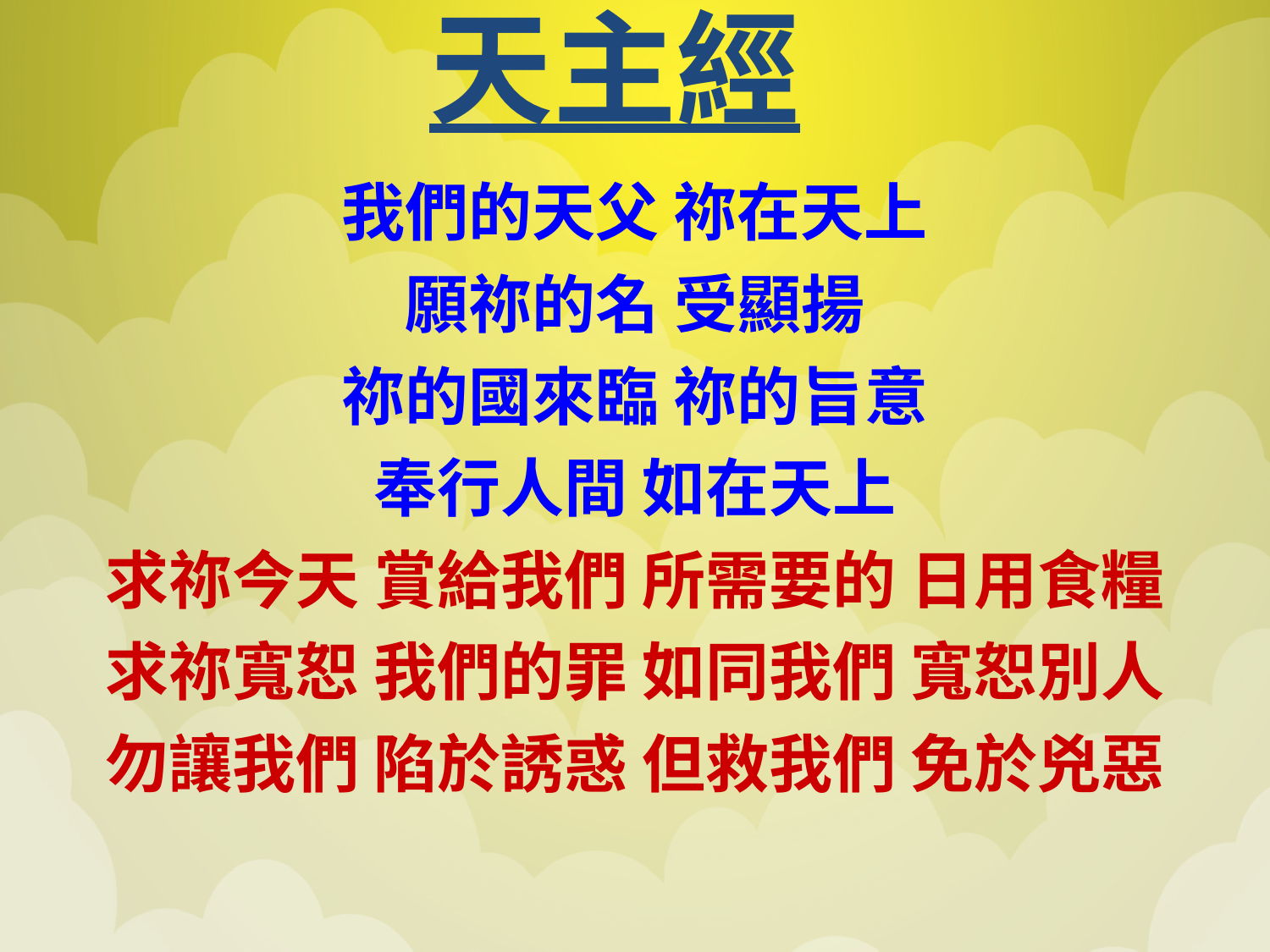

天主經
我們的天父 祢在天上
願祢的名 受顯揚
祢的國來臨 祢的旨意
奉行人間 如在天上
求祢今天 賞給我們 所需要的 日用食糧
求祢寬恕 我們的罪 如同我們 寬恕別人
勿讓我們 陷於誘惑 但救我們 免於兇惡